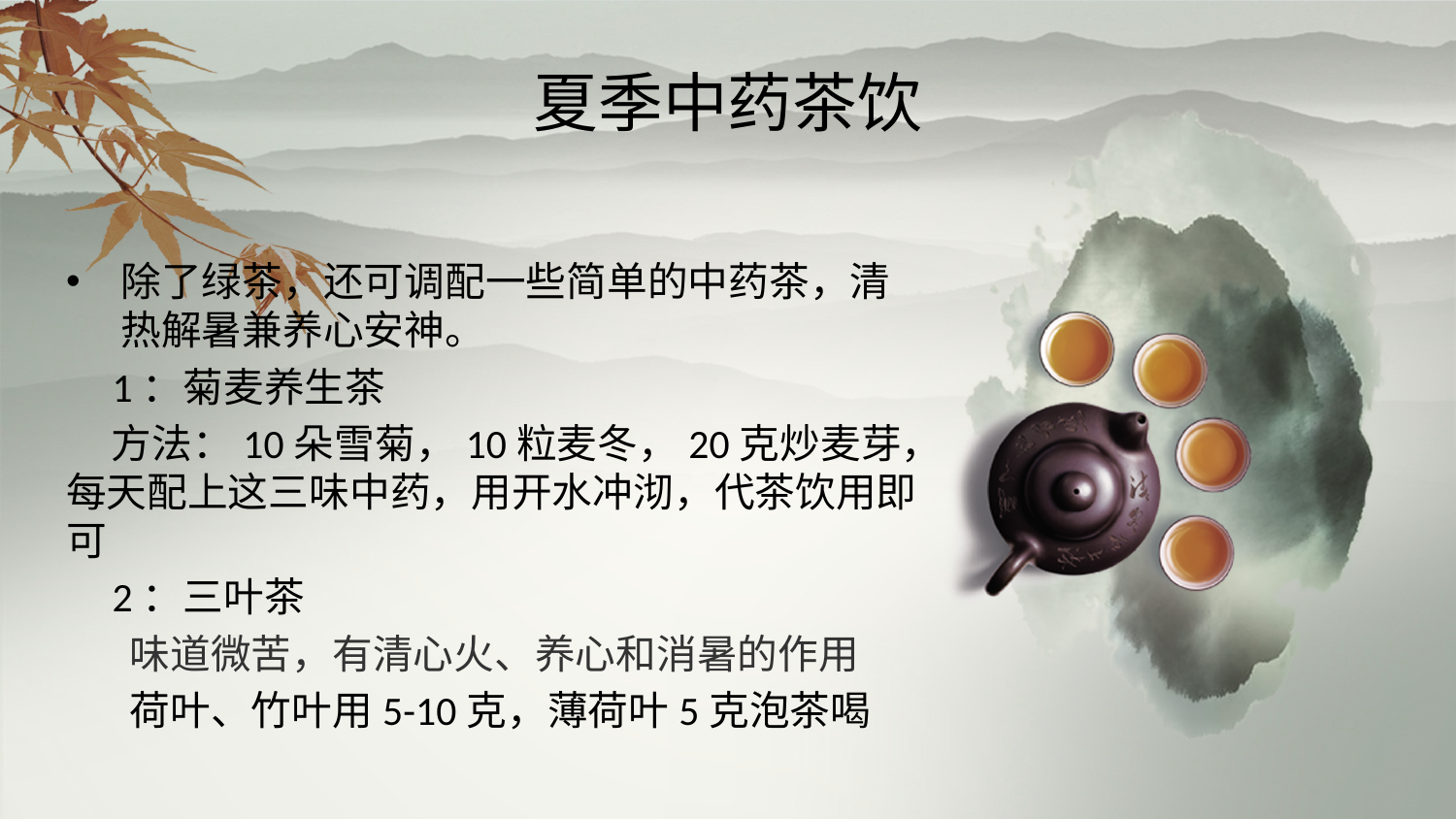

夏季中药茶饮
除了绿茶，还可调配一些简单的中药茶，清热解暑兼养心安神。
     1：菊麦养生茶
    方法：10朵雪菊，10粒麦冬，20克炒麦芽，每天配上这三味中药，用开水冲沏，代茶饮用即可
     2：三叶茶
      味道微苦，有清心火、养心和消暑的作用
      荷叶、竹叶用5-10克，薄荷叶5克泡茶喝